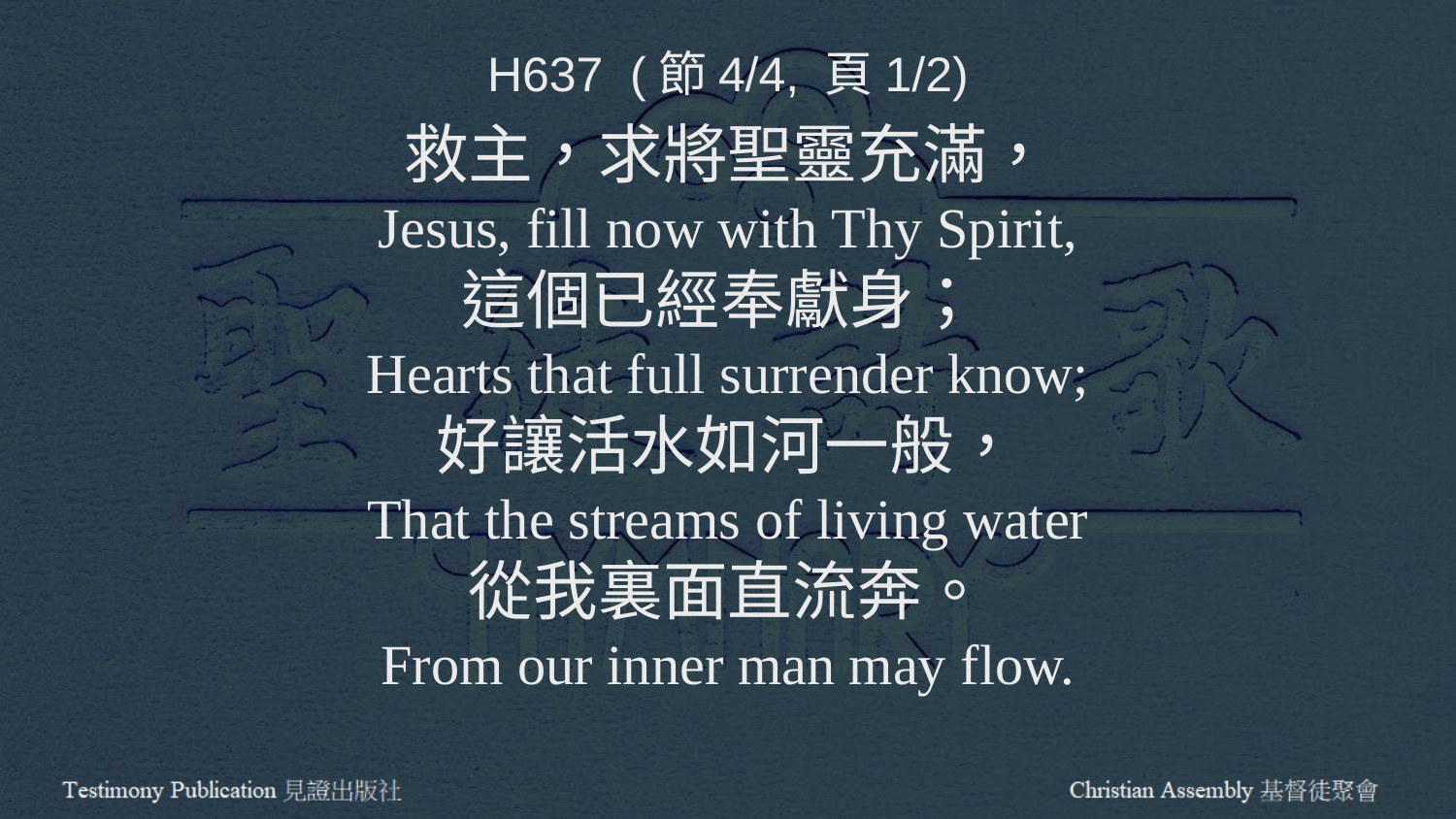

H637  (節4/4, 頁1/2)
救主，求將聖靈充滿，
Jesus, fill now with Thy Spirit,
這個已經奉獻身；
Hearts that full surrender know;
好讓活水如河一般，
That the streams of living water
從我裏面直流奔。
From our inner man may flow.